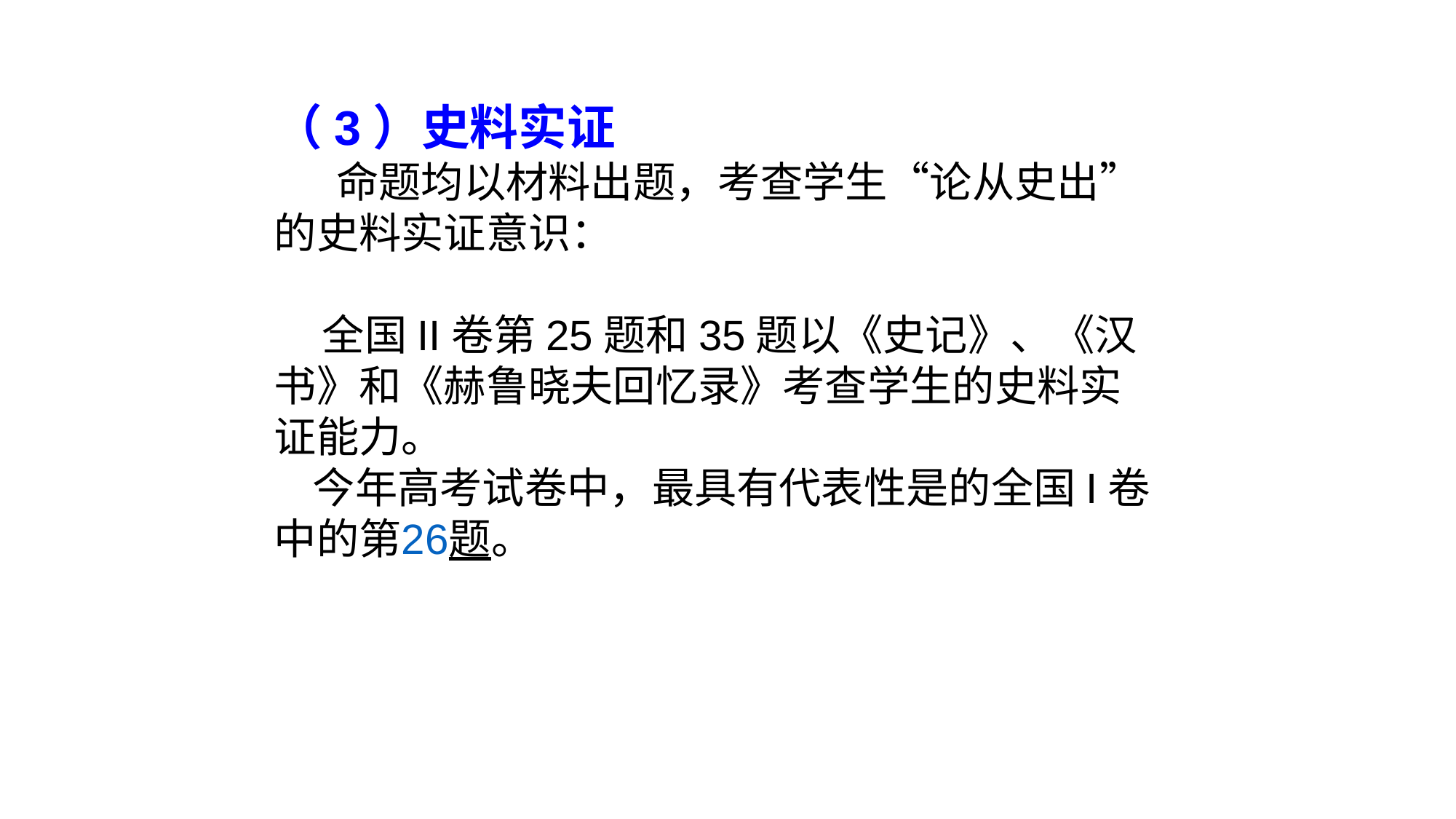

（3）史料实证
         命题均以材料出题，考查学生“论从史出”的史料实证意识：

    全国II卷第25题和35题以《史记》、《汉书》和《赫鲁晓夫回忆录》考查学生的史料实证能力。
   今年高考试卷中，最具有代表性是的全国I卷中的第26题。